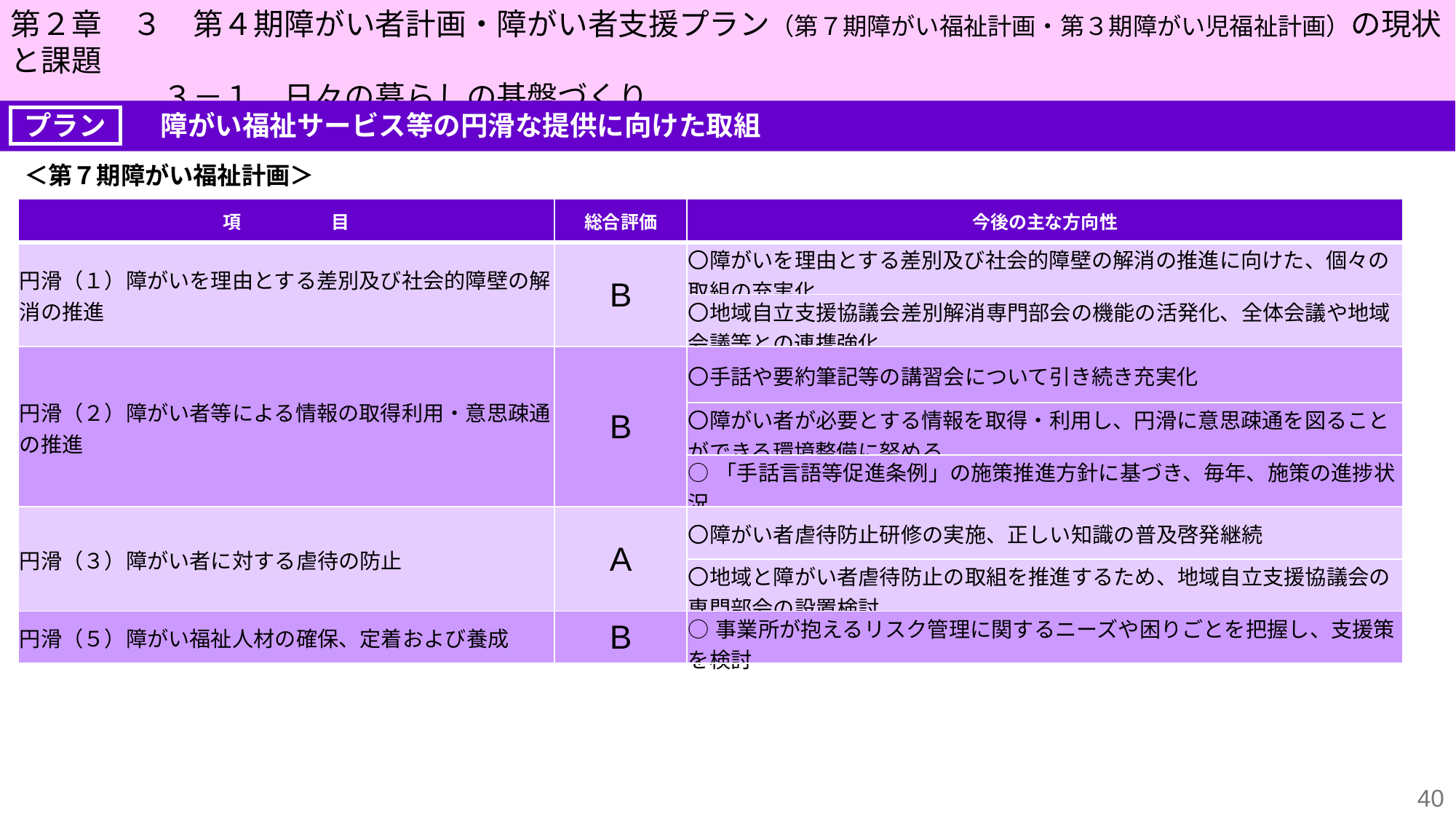

第２章　３　第４期障がい者計画・障がい者支援プラン（第７期障がい福祉計画・第３期障がい児福祉計画）の現状と課題
　　　　　３－１　日々の暮らしの基盤づくり

プラン　　障がい福祉サービス等の円滑な提供に向けた取組

＜第７期障がい福祉計画＞
| 項　　　　　目 | 総合評価 | 今後の主な方向性 |
| --- | --- | --- |
| 円滑（１）障がいを理由とする差別及び社会的障壁の解消の推進 | B | 〇障がいを理由とする差別及び社会的障壁の解消の推進に向けた、個々の取組の充実化 |
|  |  | 〇地域自立支援協議会差別解消専門部会の機能の活発化、全体会議や地域会議等との連携強化 |
| 円滑（２）障がい者等による情報の取得利用・意思疎通の推進 | B | 〇手話や要約筆記等の講習会について引き続き充実化 |
|  |  | 〇障がい者が必要とする情報を取得・利用し、円滑に意思疎通を図ることができる環境整備に努める |
|  |  | ○「手話言語等促進条例」の施策推進方針に基づき、毎年、施策の進捗状況 |
| 円滑（３）障がい者に対する虐待の防止 | A | 〇障がい者虐待防止研修の実施、正しい知識の普及啓発継続 |
|  |  | 〇地域と障がい者虐待防止の取組を推進するため、地域自立支援協議会の専門部会の設置検討 |
| 円滑（５）障がい福祉人材の確保、定着および養成 | B | ○事業所が抱えるリスク管理に関するニーズや困りごとを把握し、支援策を検討 |
40